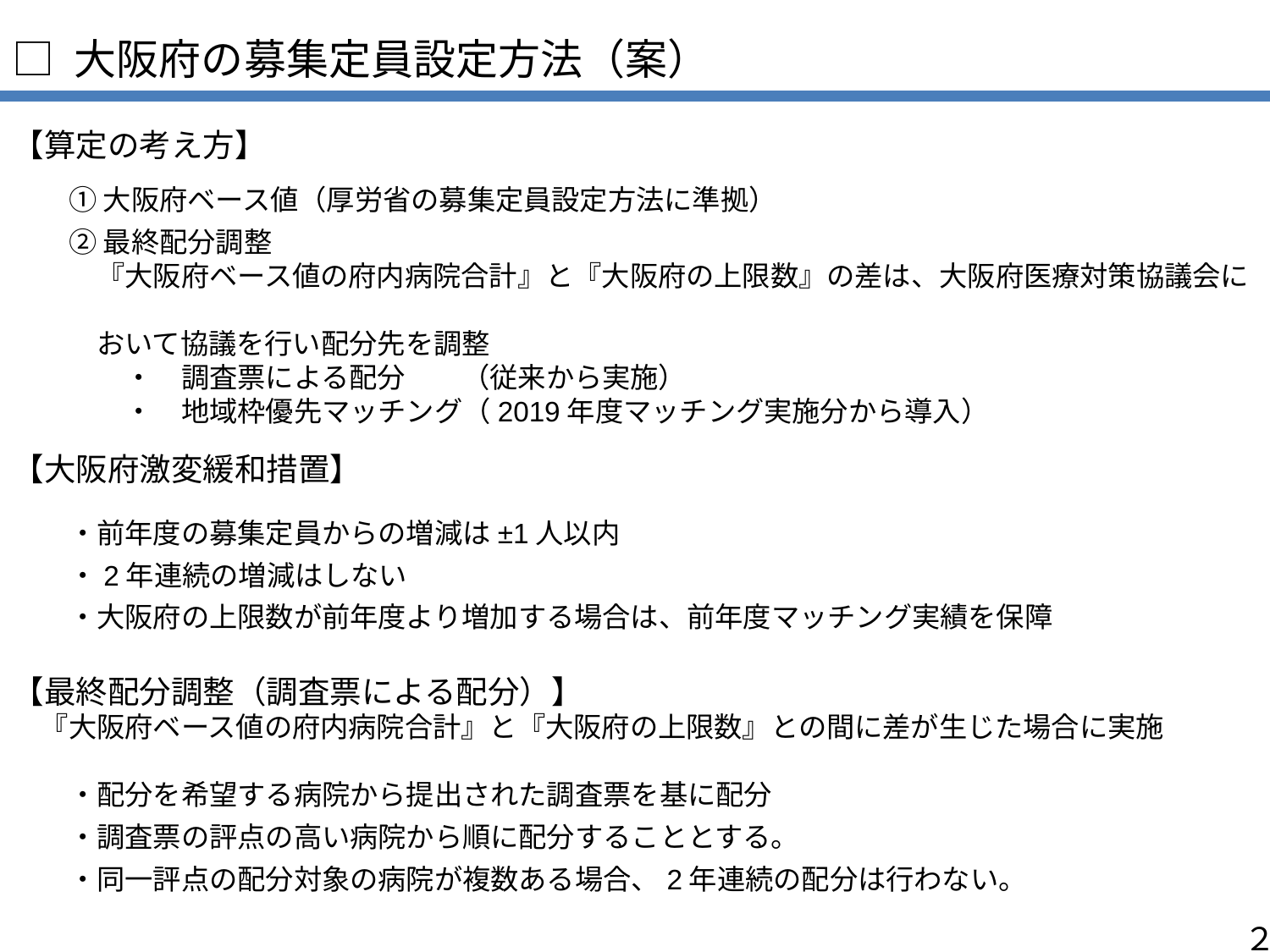

□ 大阪府の募集定員設定方法（案）

【算定の考え方】

　　① 大阪府ベース値（厚労省の募集定員設定方法に準拠）

　　② 最終配分調整
　　　『大阪府ベース値の府内病院合計』と『大阪府の上限数』の差は、大阪府医療対策協議会に
　　　おいて協議を行い配分先を調整
　　　　・　調査票による配分　　（従来から実施）
　　　　・　地域枠優先マッチング（2019年度マッチング実施分から導入）

【大阪府激変緩和措置】

　　・前年度の募集定員からの増減は±1人以内

　　・2年連続の増減はしない

　　・大阪府の上限数が前年度より増加する場合は、前年度マッチング実績を保障

【最終配分調整（調査票による配分）】
　『大阪府ベース値の府内病院合計』と『大阪府の上限数』との間に差が生じた場合に実施

　　・配分を希望する病院から提出された調査票を基に配分

　　・調査票の評点の高い病院から順に配分することとする。

　　・同一評点の配分対象の病院が複数ある場合、2年連続の配分は行わない。

２